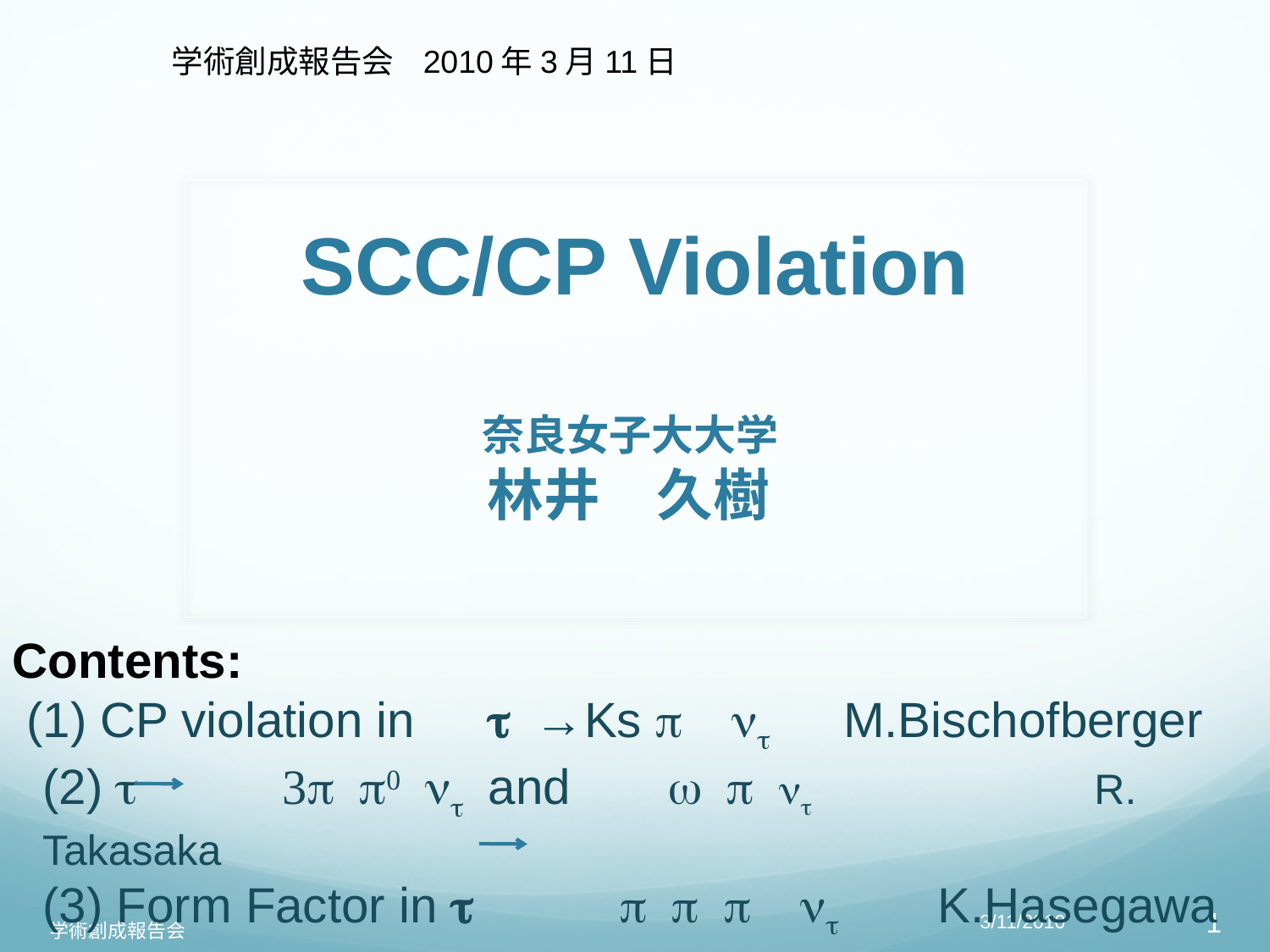

学術創成報告会   2010年3月11日
# SCC/CP Violation 奈良女子大大学 林井　久樹
Contents:
 (1) CP violation in　τ →Ks π  ντ　M.Bischofberger
(2) τ　  　3π π0 ντ and 　ω π ντ                       R. Takasaka
(3) Form Factor in τ 　　π π π  ντ    K.Hasegawa
3/11/2010
1
学術創成報告会